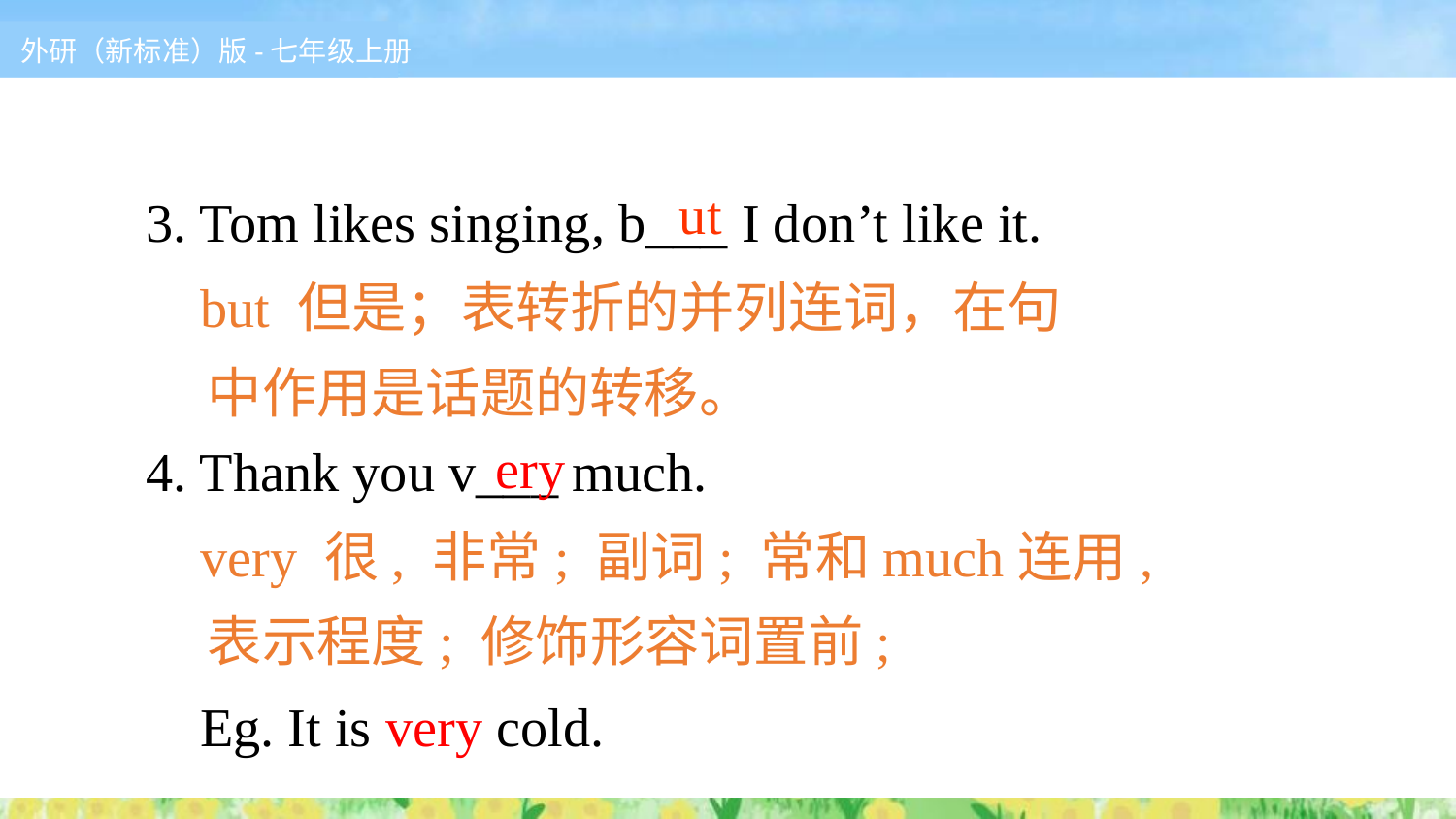

3. Tom likes singing, b___ I don’t like it.
    but 但是；表转折的并列连词，在句
    中作用是话题的转移。
4. Thank you v___ much.
    very 很, 非常; 副词; 常和much连用,
    表示程度; 修饰形容词置前;
    Eg. It is very cold.
ut
ery